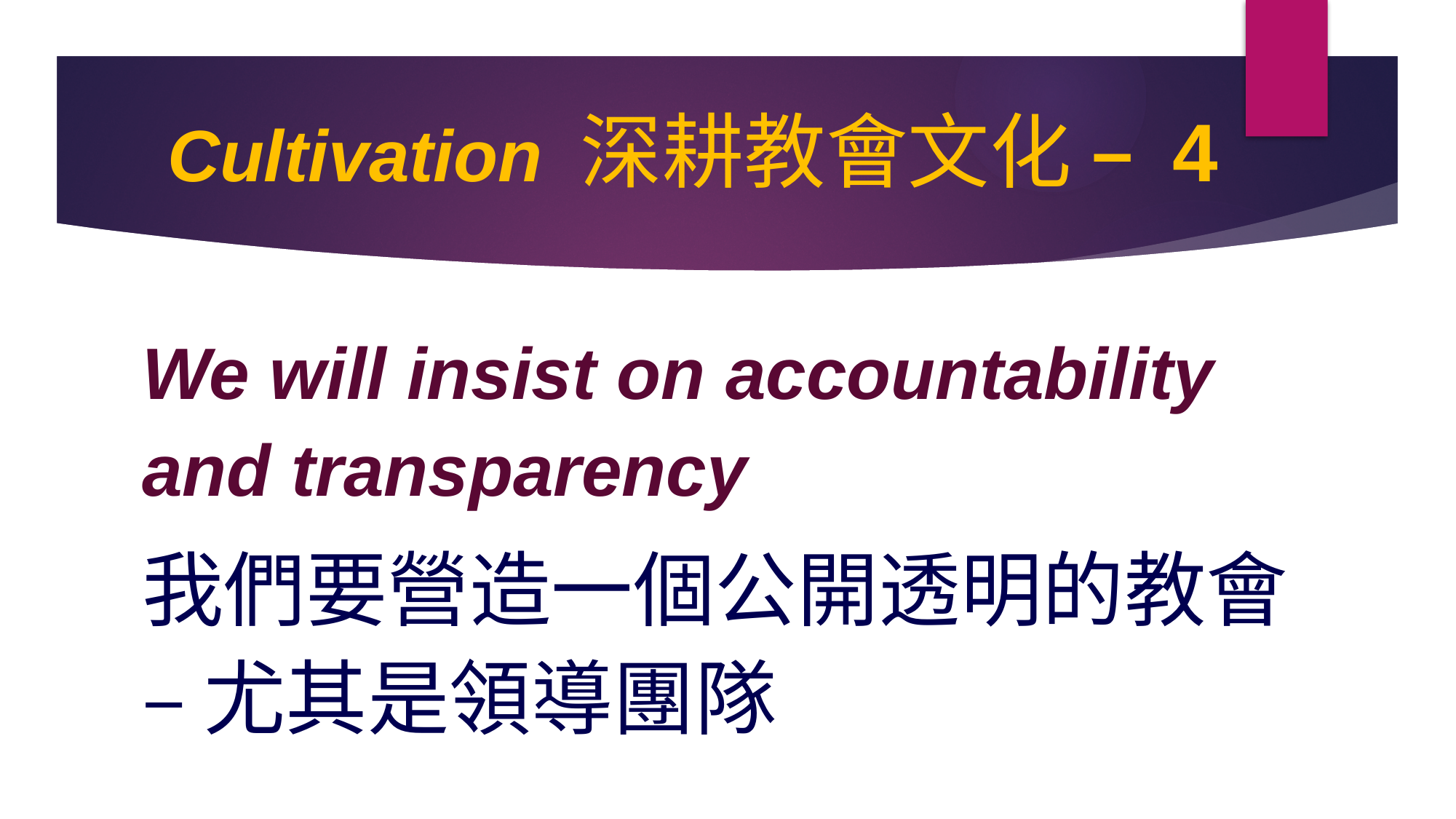

# Cultivation 深耕教會文化 – 4
We will insist on accountability and transparency
我們要營造一個公開透明的教會 – 尤其是領導團隊